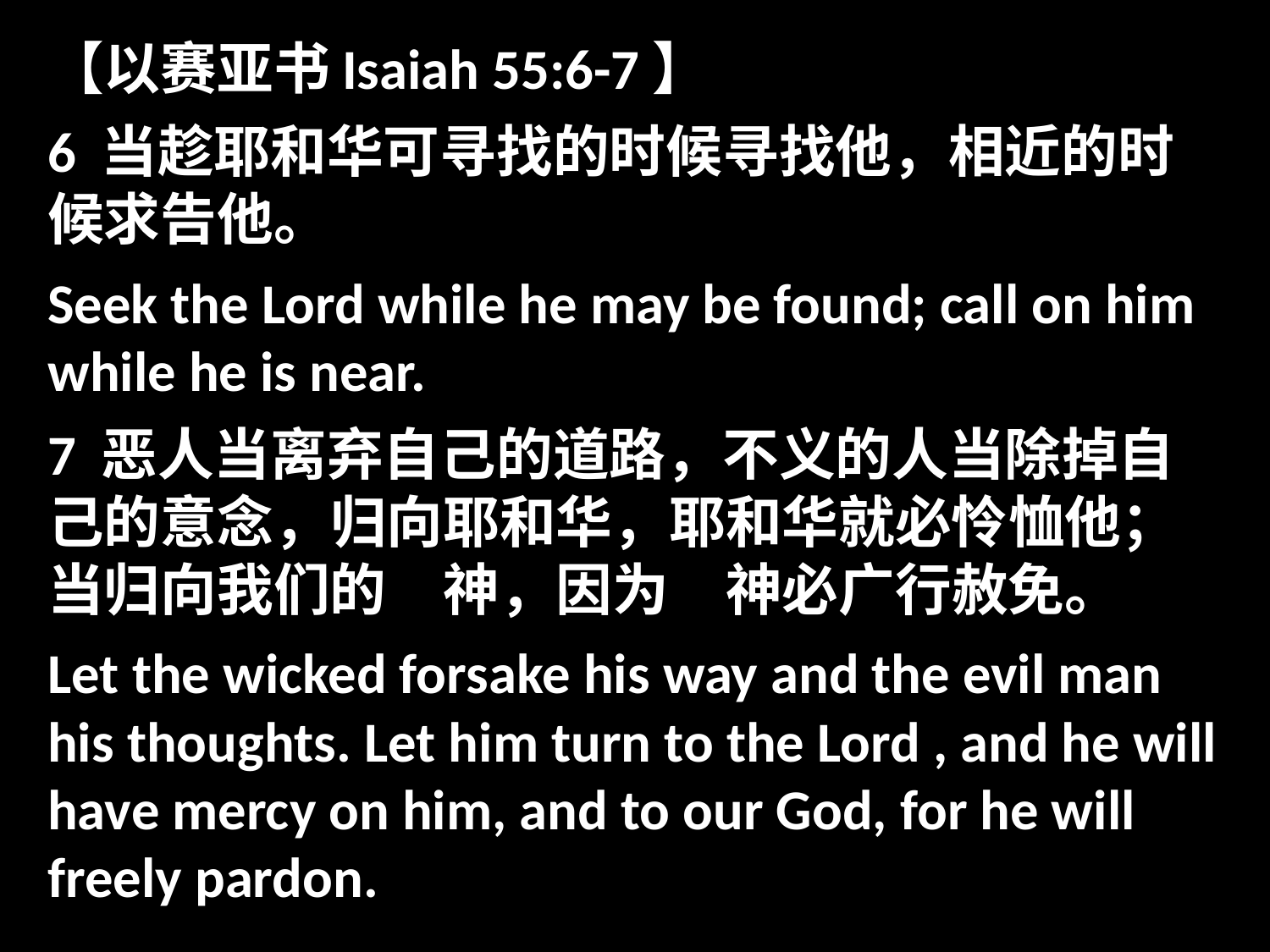

【以赛亚书Isaiah 55:6-7】
6 当趁耶和华可寻找的时候寻找他，相近的时候求告他。
Seek the Lord while he may be found; call on him while he is near.
7 恶人当离弃自己的道路，不义的人当除掉自己的意念，归向耶和华，耶和华就必怜恤他；当归向我们的　神，因为　神必广行赦免。
Let the wicked forsake his way and the evil man his thoughts. Let him turn to the Lord , and he will have mercy on him, and to our God, for he will freely pardon.